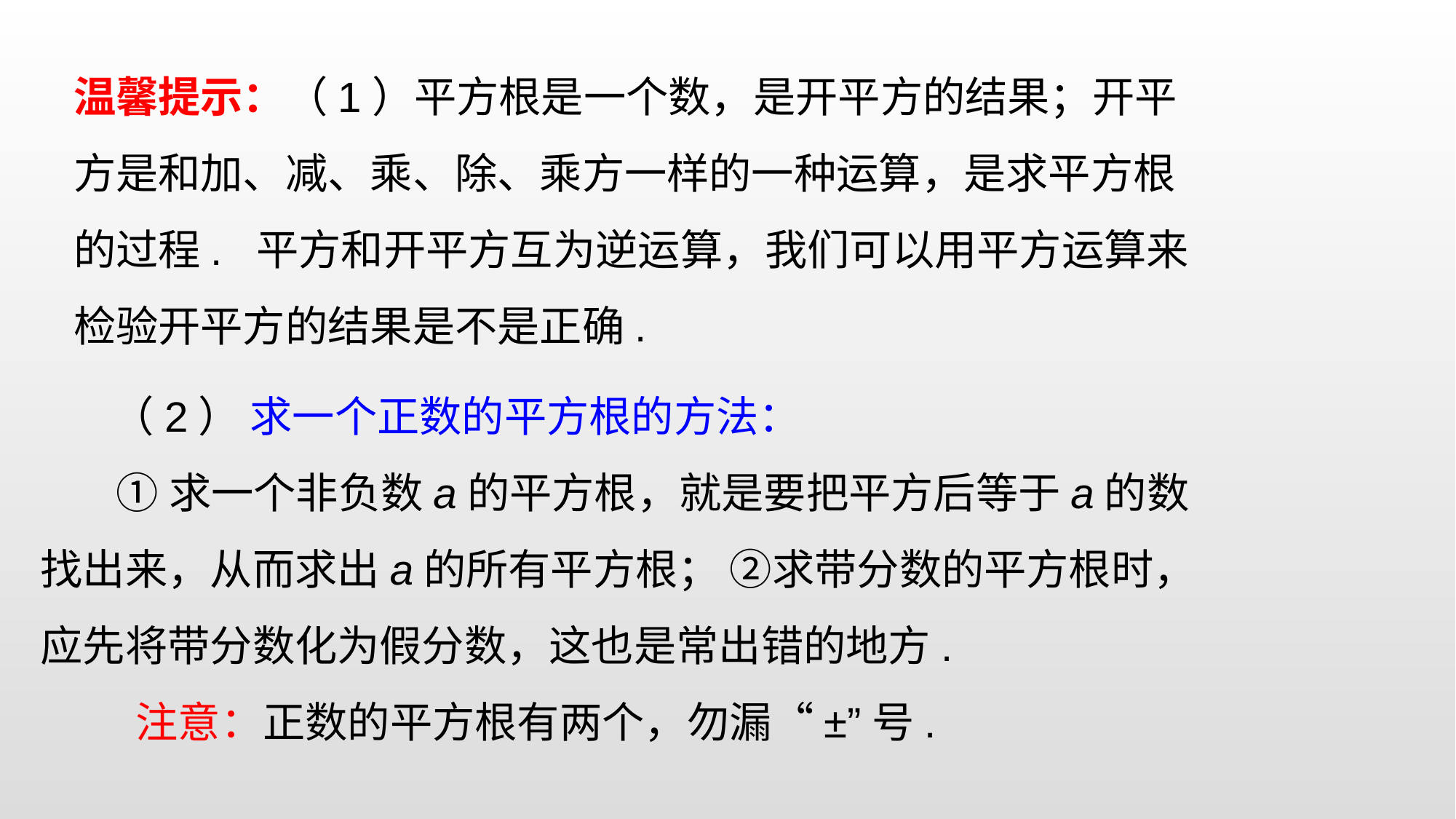

温馨提示：（1）平方根是一个数，是开平方的结果；开平方是和加、减、乘、除、乘方一样的一种运算，是求平方根的过程.  平方和开平方互为逆运算，我们可以用平方运算来检验开平方的结果是不是正确.
       （2） 求一个正数的平方根的方法：
        ①求一个非负数a的平方根，就是要把平方后等于a的数找出来，从而求出a的所有平方根； ②求带分数的平方根时，应先将带分数化为假分数，这也是常出错的地方.
         注意：正数的平方根有两个，勿漏“±”号.